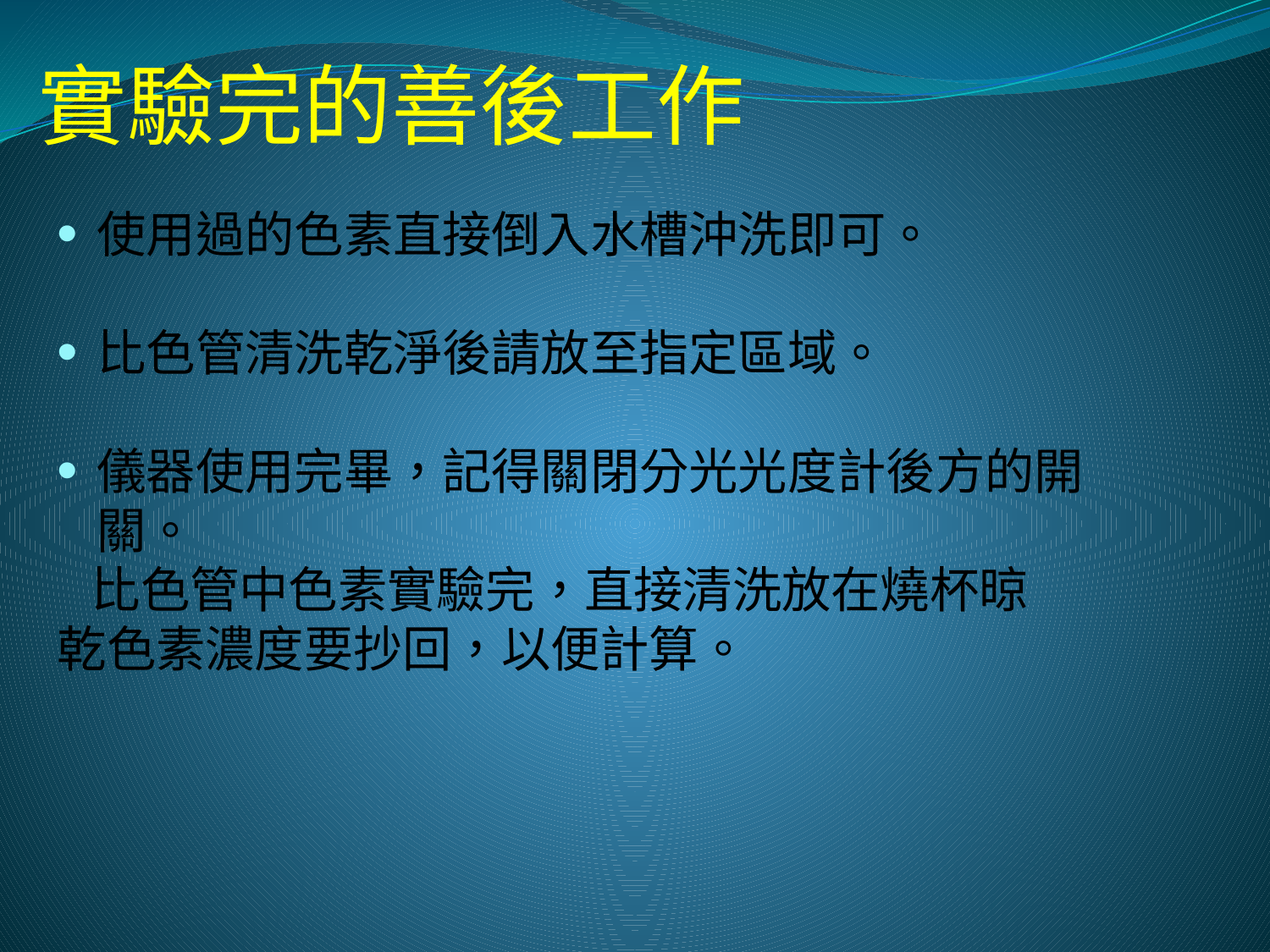

# 實驗完的善後工作
使用過的色素直接倒入水槽沖洗即可。

比色管清洗乾淨後請放至指定區域。

儀器使用完畢，記得關閉分光光度計後方的開關。
  比色管中色素實驗完，直接清洗放在燒杯晾  乾色素濃度要抄回，以便計算。